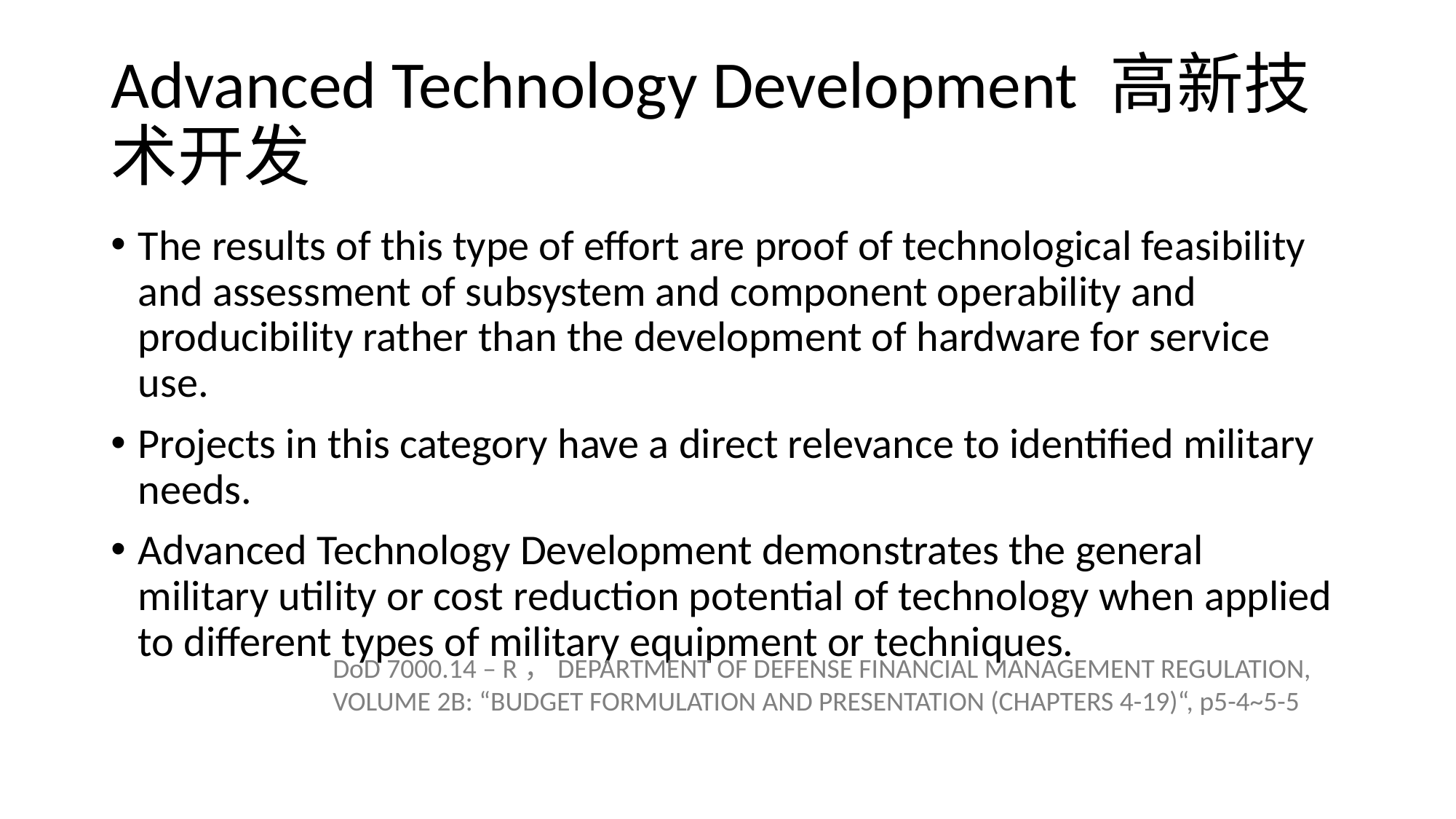

# Advanced Technology Development 高新技术开发
The results of this type of effort are proof of technological feasibility and assessment of subsystem and component operability and producibility rather than the development of hardware for service use.
Projects in this category have a direct relevance to identified military needs.
Advanced Technology Development demonstrates the general military utility or cost reduction potential of technology when applied to different types of military equipment or techniques.
DoD 7000.14 – R，DEPARTMENT OF DEFENSE FINANCIAL MANAGEMENT REGULATION, VOLUME 2B: “BUDGET FORMULATION AND PRESENTATION (CHAPTERS 4-19)“, p5-4~5-5